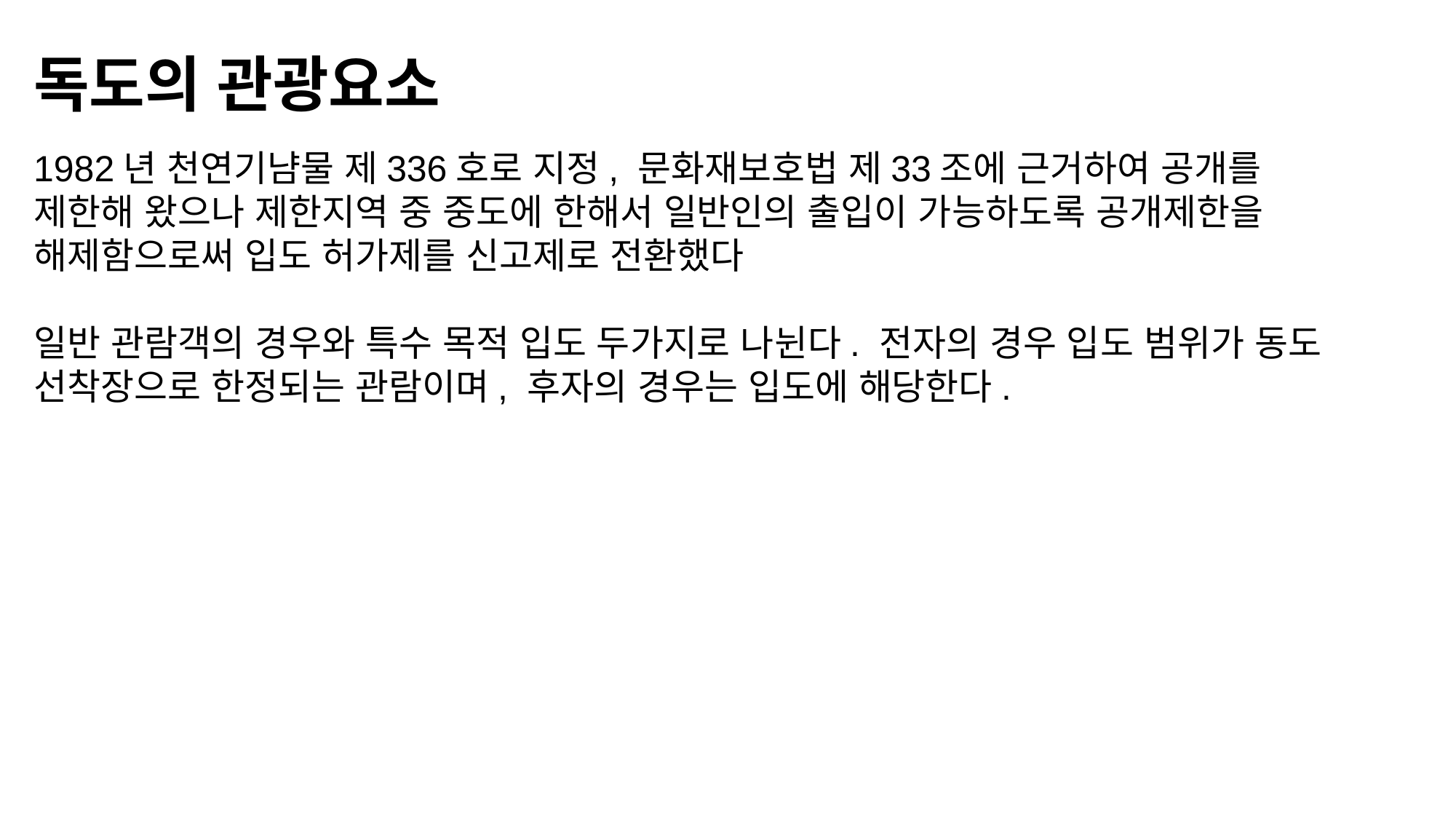

독도의 관광요소
1982년 천연기냠물 제336호로 지정, 문화재보호법 제33조에 근거하여 공개를 제한해 왔으나 제한지역 중 중도에 한해서 일반인의 출입이 가능하도록 공개제한을 해제함으로써 입도 허가제를 신고제로 전환했다

일반 관람객의 경우와 특수 목적 입도 두가지로 나뉜다. 전자의 경우 입도 범위가 동도 선착장으로 한정되는 관람이며, 후자의 경우는 입도에 해당한다.